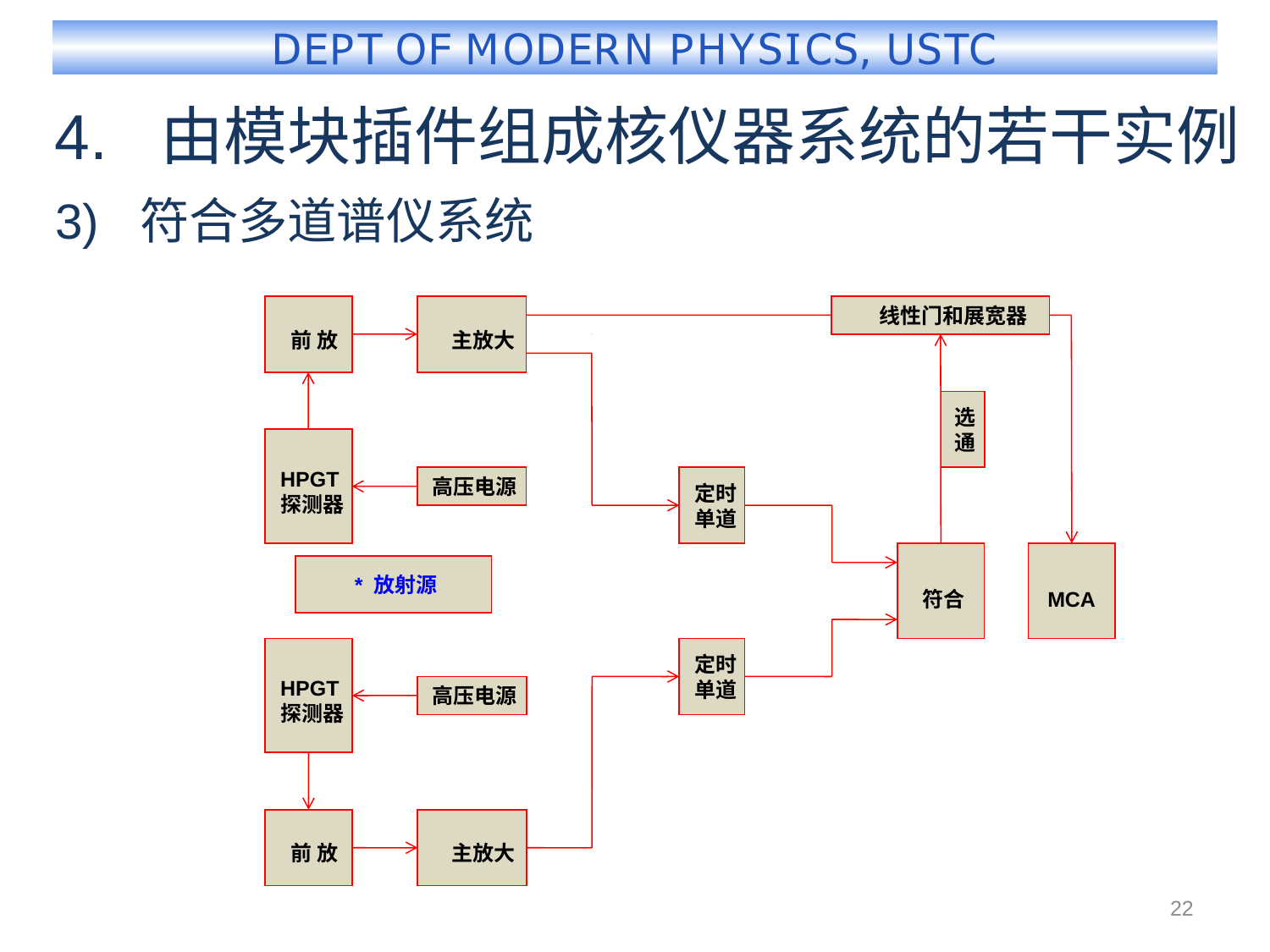

# 由模块插件组成核仪器系统的若干实例
符合多道谱仪系统
前 放
 主放大
  线性门和展宽器

选
通
HPGT
探测器
高压电源
定时
单道

符合
MCA
* 放射源

HPGT
探测器
定时
单道
高压电源

前 放
 主放大

22